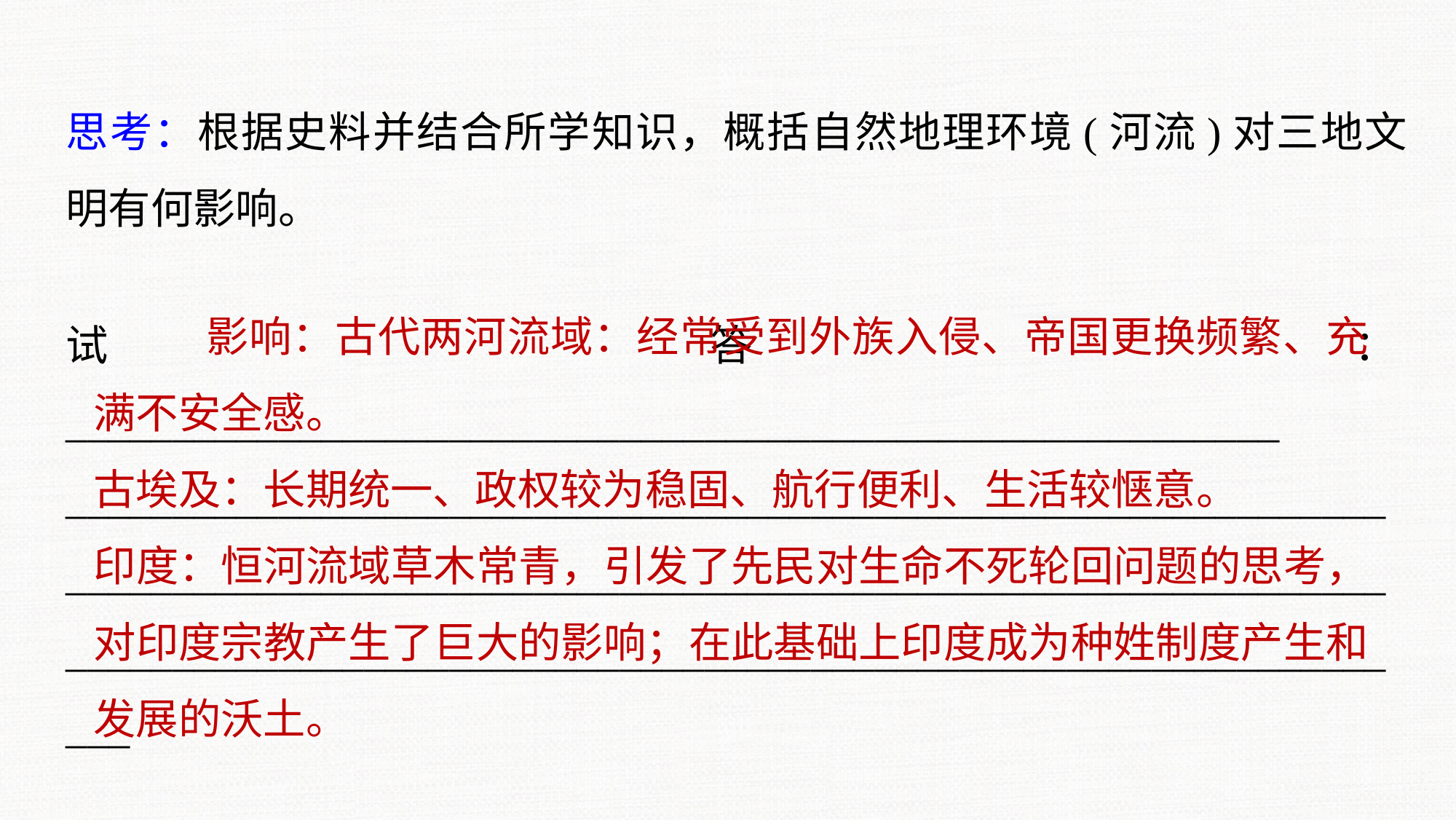

思考：根据史料并结合所学知识，概括自然地理环境(河流)对三地文明有何影响。
          影响：古代两河流域：经常受到外族入侵、帝国更换频繁、充满不安全感。
古埃及：长期统一、政权较为稳固、航行便利、生活较惬意。
印度：恒河流域草木常青，引发了先民对生命不死轮回问题的思考，对印度宗教产生了巨大的影响；在此基础上印度成为种姓制度产生和发展的沃土。
试答：_________________________________________________________
_____________________________________________________________________________________________________________________________________________________________________________________________
_______________________________________________________________
_______________________________________________________________